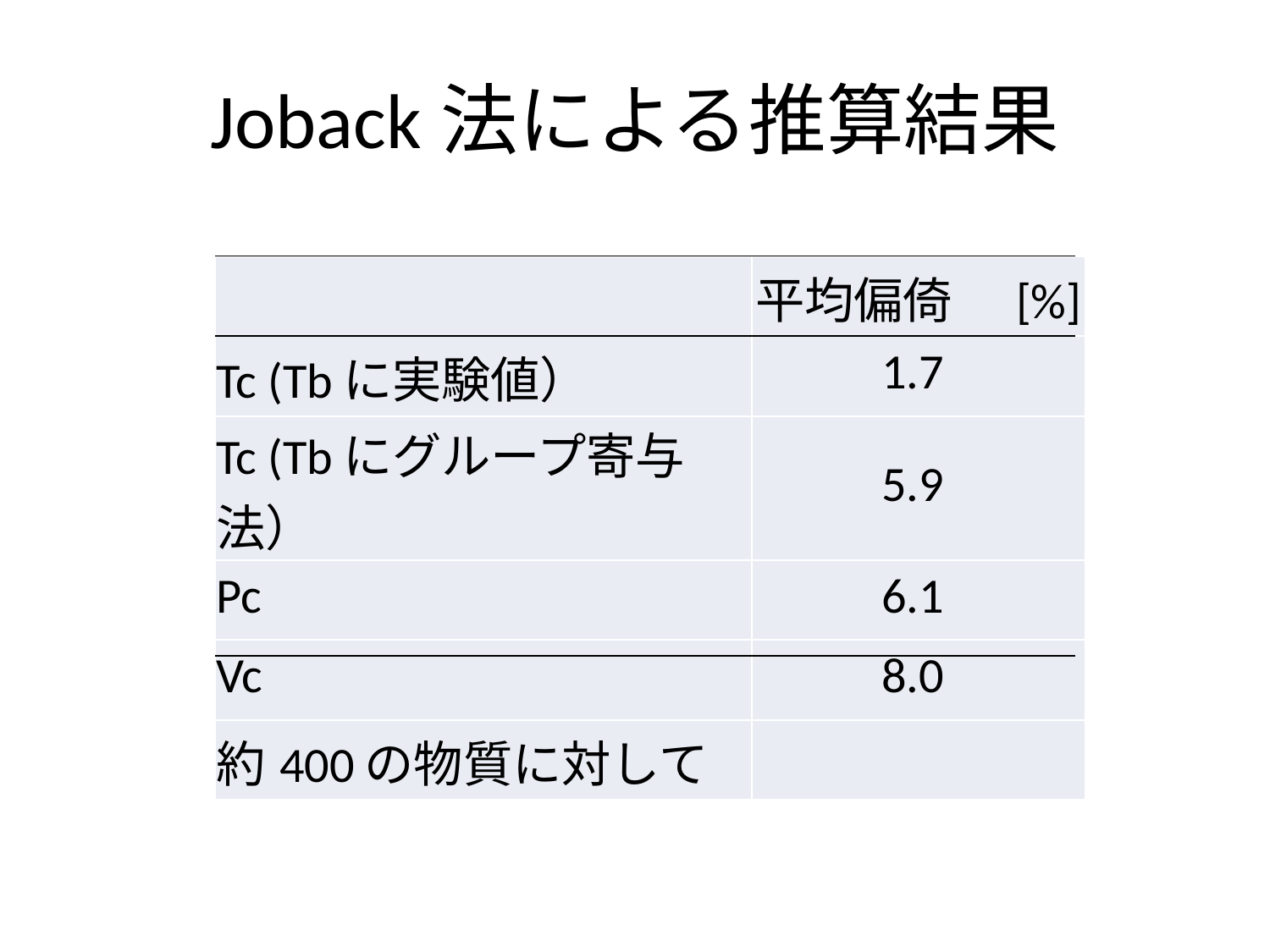

# Joback法による推算結果
|  | 平均偏倚　[%] |
| --- | --- |
| Tc (Tbに実験値） | 1.7 |
| Tc (Tbにグループ寄与法） | 5.9 |
| Pc | 6.1 |
| Vc | 8.0 |
| 約400の物質に対して |  |